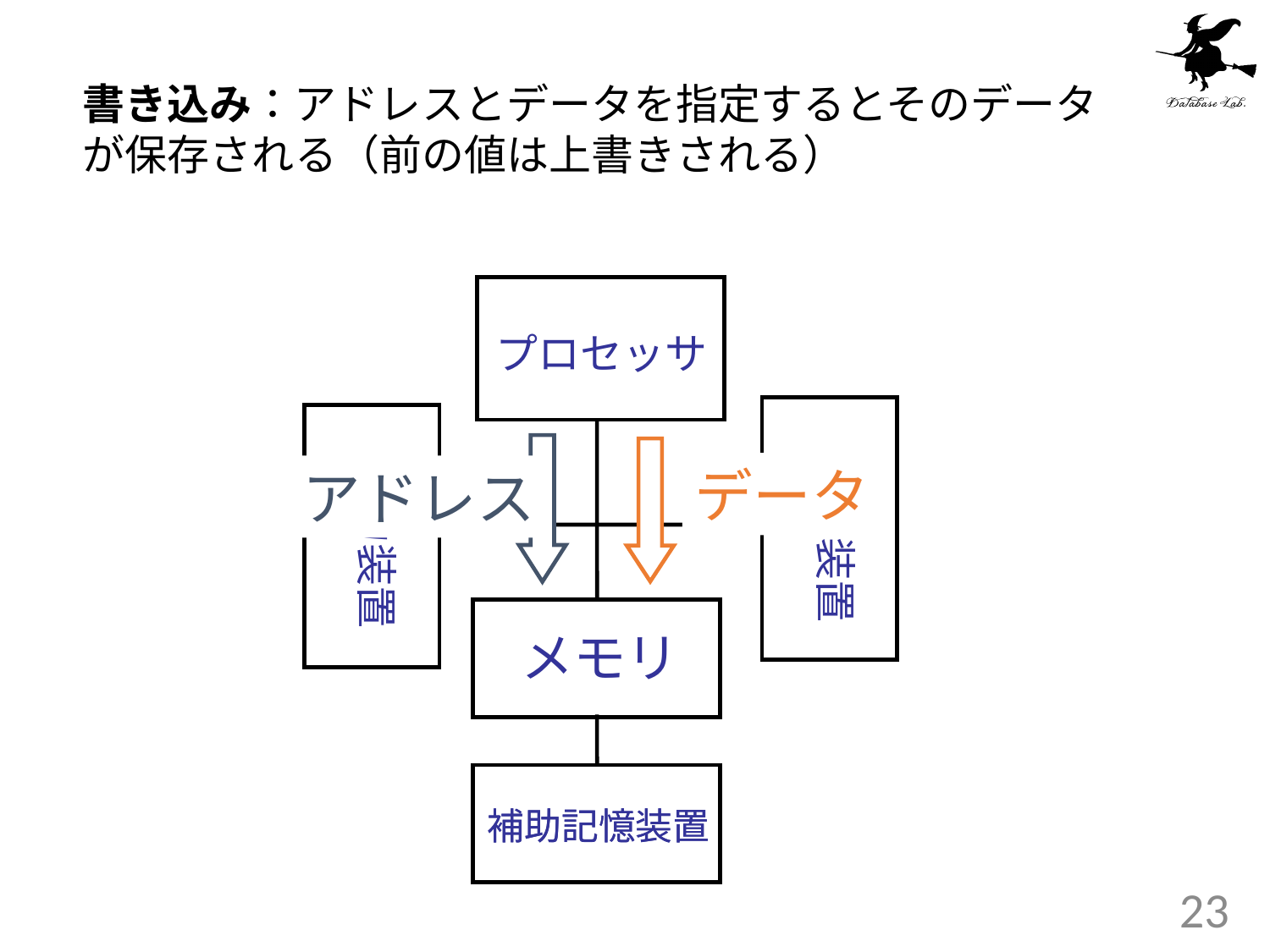

書き込み：アドレスとデータを指定するとそのデータが保存される（前の値は上書きされる）

プロセッサ

出力装置
入力装置

メモリ

補助記憶装置

データ
アドレス

補助記憶装置

23